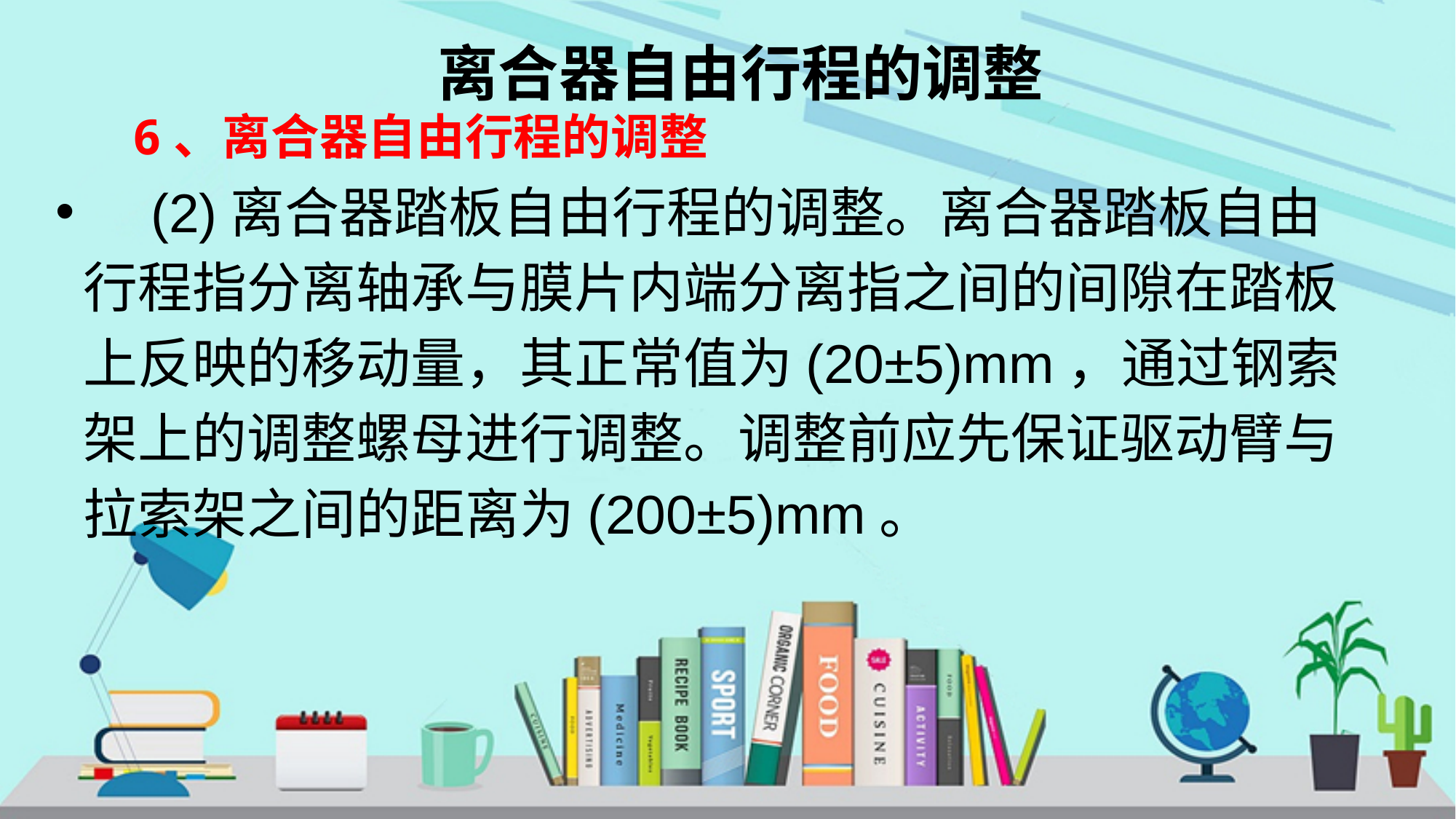

# 离合器自由行程的调整
6、离合器自由行程的调整
　(2)离合器踏板自由行程的调整。离合器踏板自由行程指分离轴承与膜片内端分离指之间的间隙在踏板上反映的移动量，其正常值为(20±5)mm，通过钢索架上的调整螺母进行调整。调整前应先保证驱动臂与拉索架之间的距离为(200±5)mm。